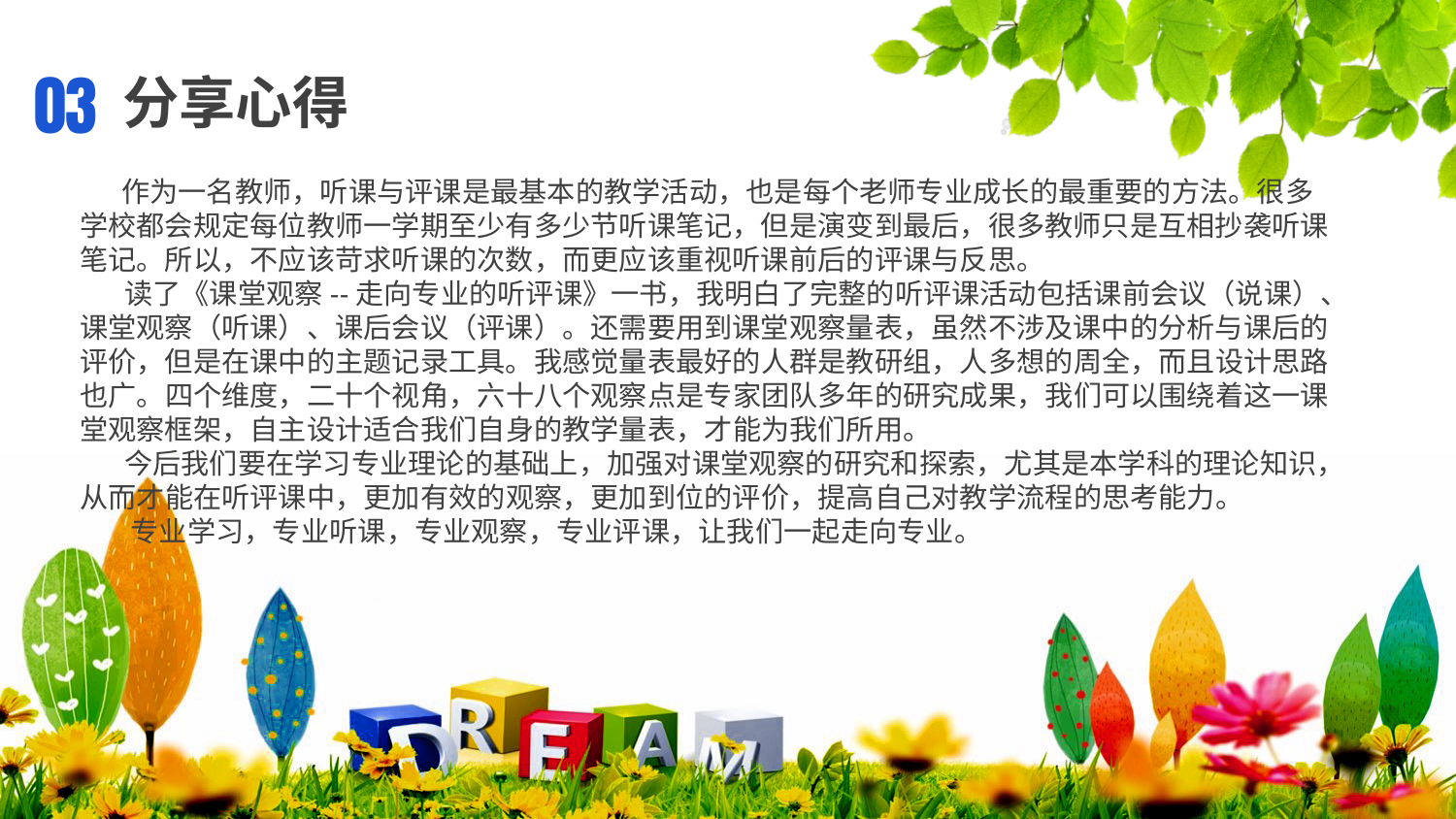

03
分享心得
      作为一名教师，听课与评课是最基本的教学活动，也是每个老师专业成长的最重要的方法。很多学校都会规定每位教师一学期至少有多少节听课笔记，但是演变到最后，很多教师只是互相抄袭听课笔记。所以，不应该苛求听课的次数，而更应该重视听课前后的评课与反思。
      读了《课堂观察--走向专业的听评课》一书，我明白了完整的听评课活动包括课前会议（说课）、课堂观察（听课）、课后会议（评课）。还需要用到课堂观察量表，虽然不涉及课中的分析与课后的评价，但是在课中的主题记录工具。我感觉量表最好的人群是教研组，人多想的周全，而且设计思路也广。四个维度，二十个视角，六十八个观察点是专家团队多年的研究成果，我们可以围绕着这一课堂观察框架，自主设计适合我们自身的教学量表，才能为我们所用。
      今后我们要在学习专业理论的基础上，加强对课堂观察的研究和探索，尤其是本学科的理论知识，从而才能在听评课中，更加有效的观察，更加到位的评价，提高自己对教学流程的思考能力。
       专业学习，专业听课，专业观察，专业评课，让我们一起走向专业。